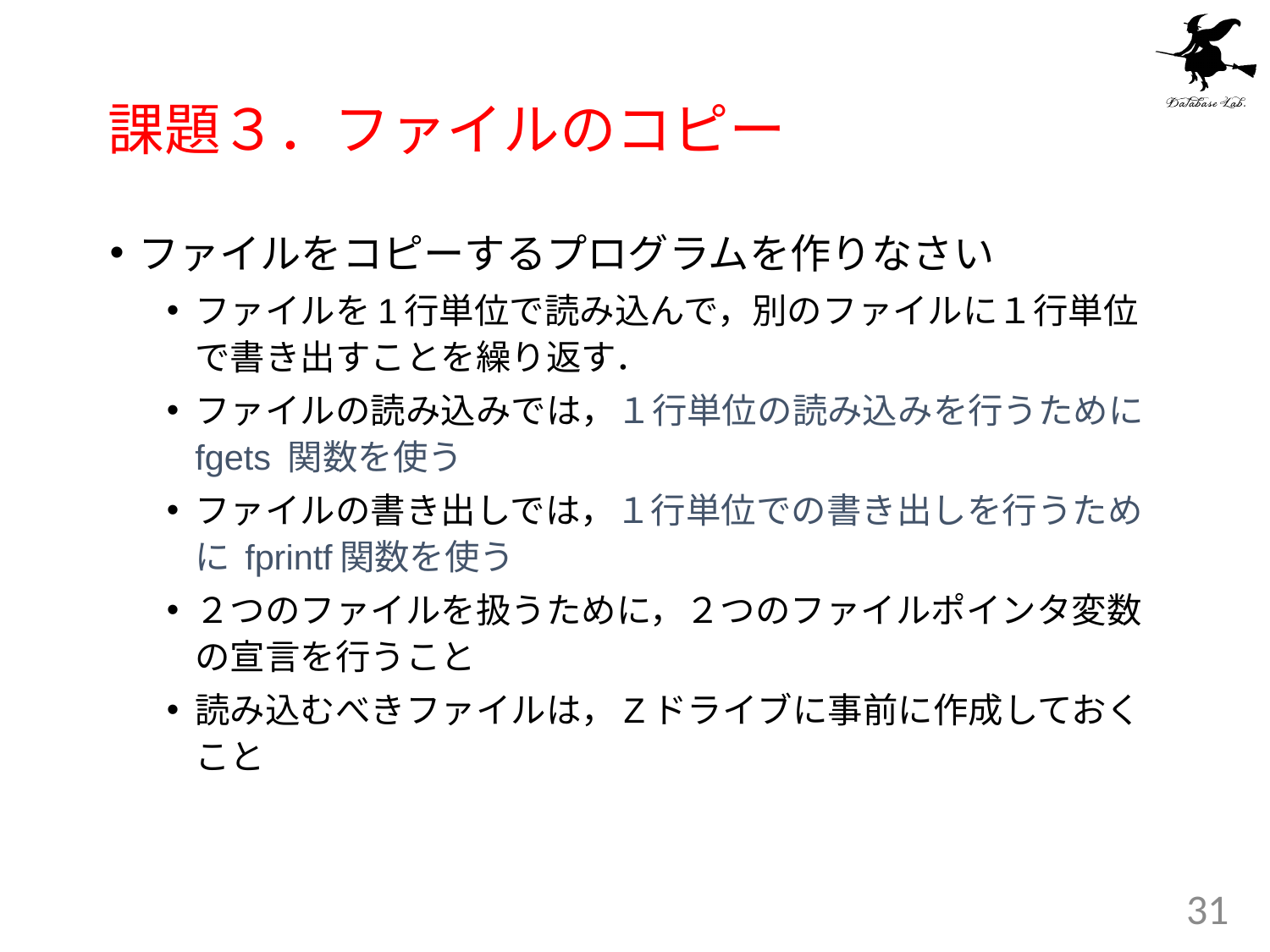

# 課題３．ファイルのコピー
ファイルをコピーするプログラムを作りなさい
ファイルを1行単位で読み込んで，別のファイルに１行単位で書き出すことを繰り返す．
ファイルの読み込みでは，１行単位の読み込みを行うために fgets 関数を使う
ファイルの書き出しでは，１行単位での書き出しを行うために fprintf関数を使う
２つのファイルを扱うために，２つのファイルポインタ変数の宣言を行うこと
読み込むべきファイルは，Zドライブに事前に作成しておくこと
31